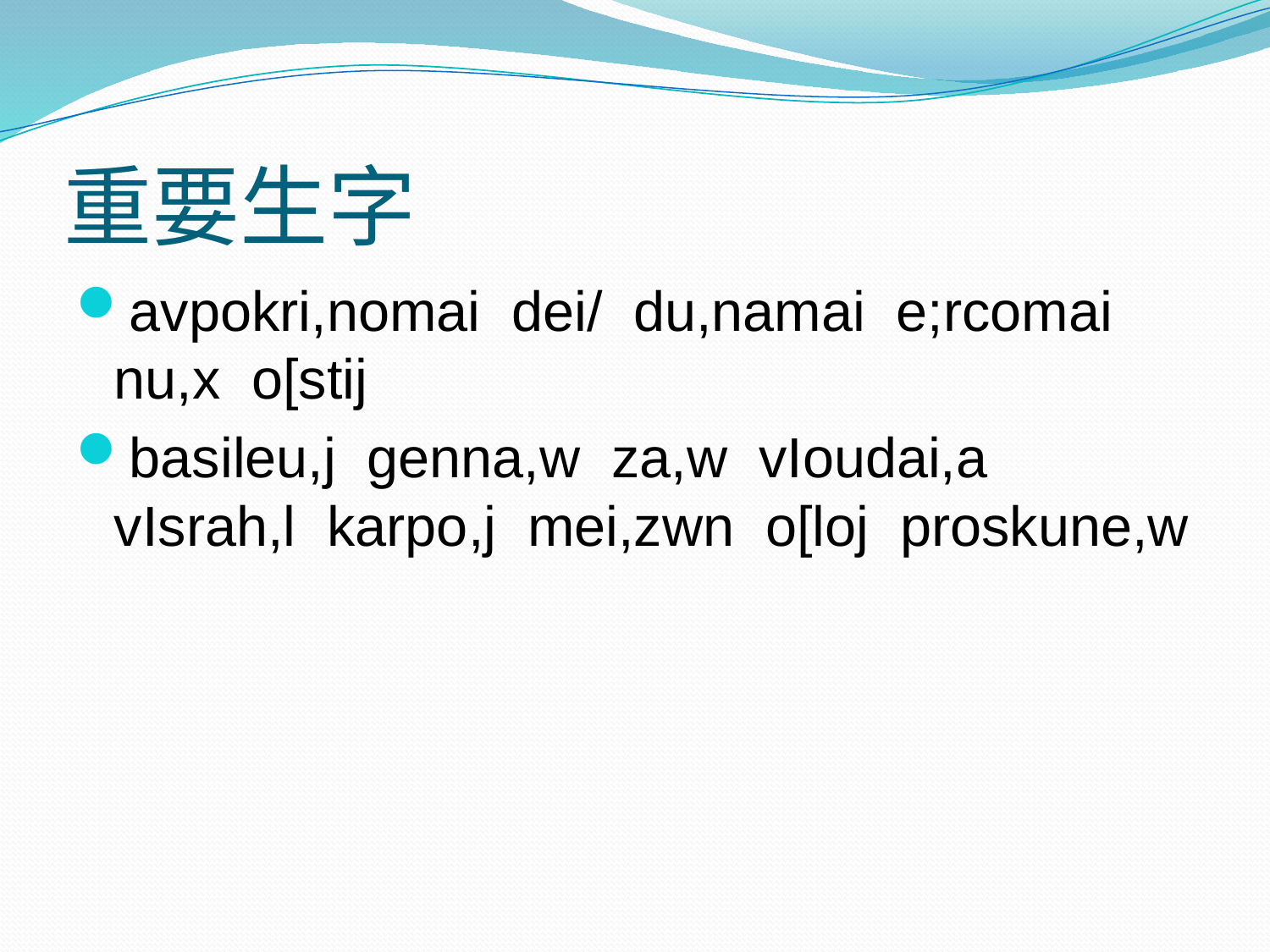

# 重要生字
avpokri,nomai  dei/  du,namai  e;rcomai  nu,x  o[stij
basileu,j  genna,w  za,w  vIoudai,a  vIsrah,l  karpo,j  mei,zwn  o[loj  proskune,w